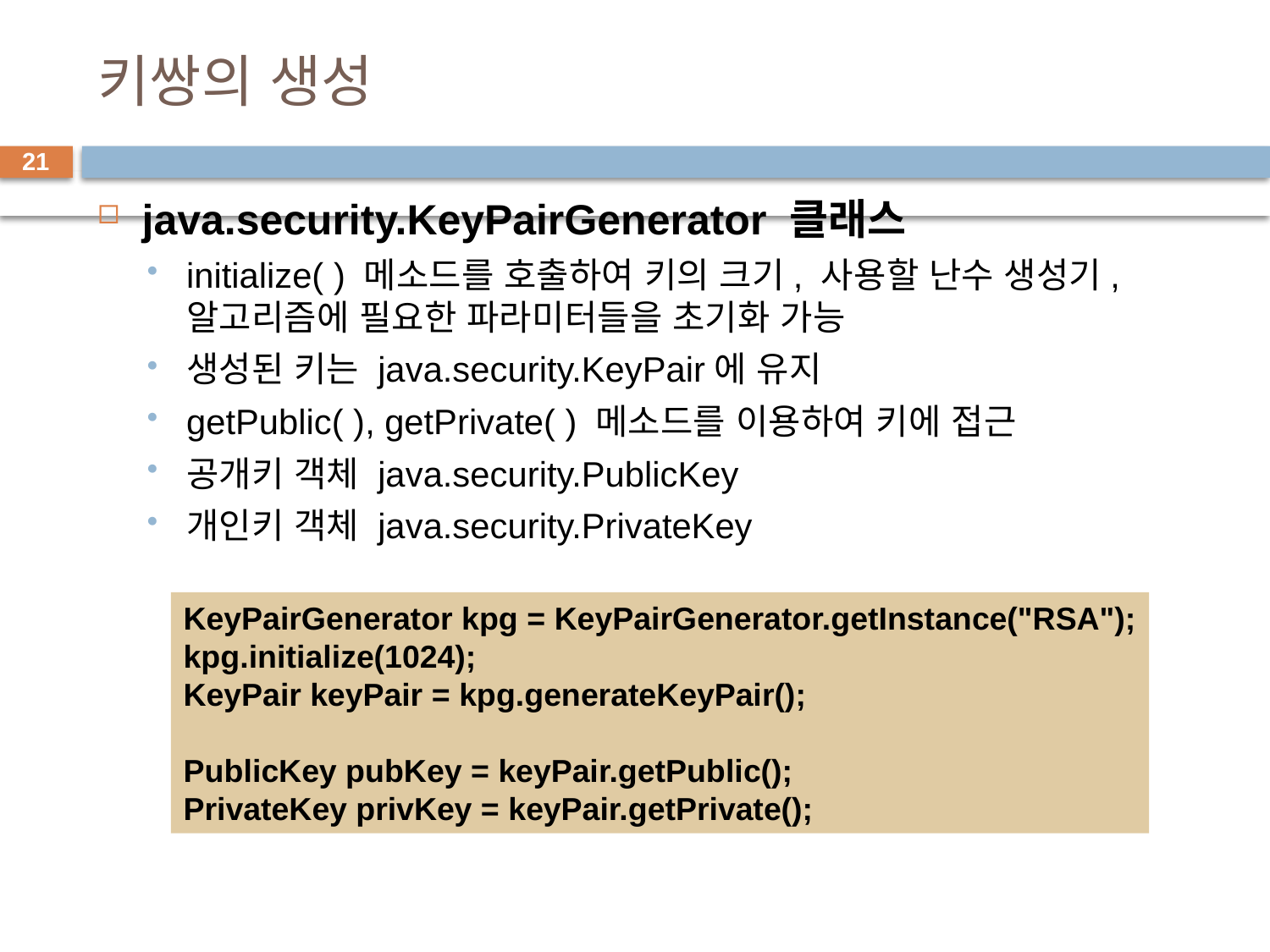

# 키쌍의 생성
21
java.security.KeyPairGenerator 클래스
initialize( ) 메소드를 호출하여 키의 크기, 사용할 난수 생성기, 알고리즘에 필요한 파라미터들을 초기화 가능
생성된 키는 java.security.KeyPair에 유지
getPublic( ), getPrivate( ) 메소드를 이용하여 키에 접근
공개키 객체 java.security.PublicKey
개인키 객체 java.security.PrivateKey
KeyPairGenerator kpg = KeyPairGenerator.getInstance("RSA");
kpg.initialize(1024);
KeyPair keyPair = kpg.generateKeyPair();

PublicKey pubKey = keyPair.getPublic();
PrivateKey privKey = keyPair.getPrivate();